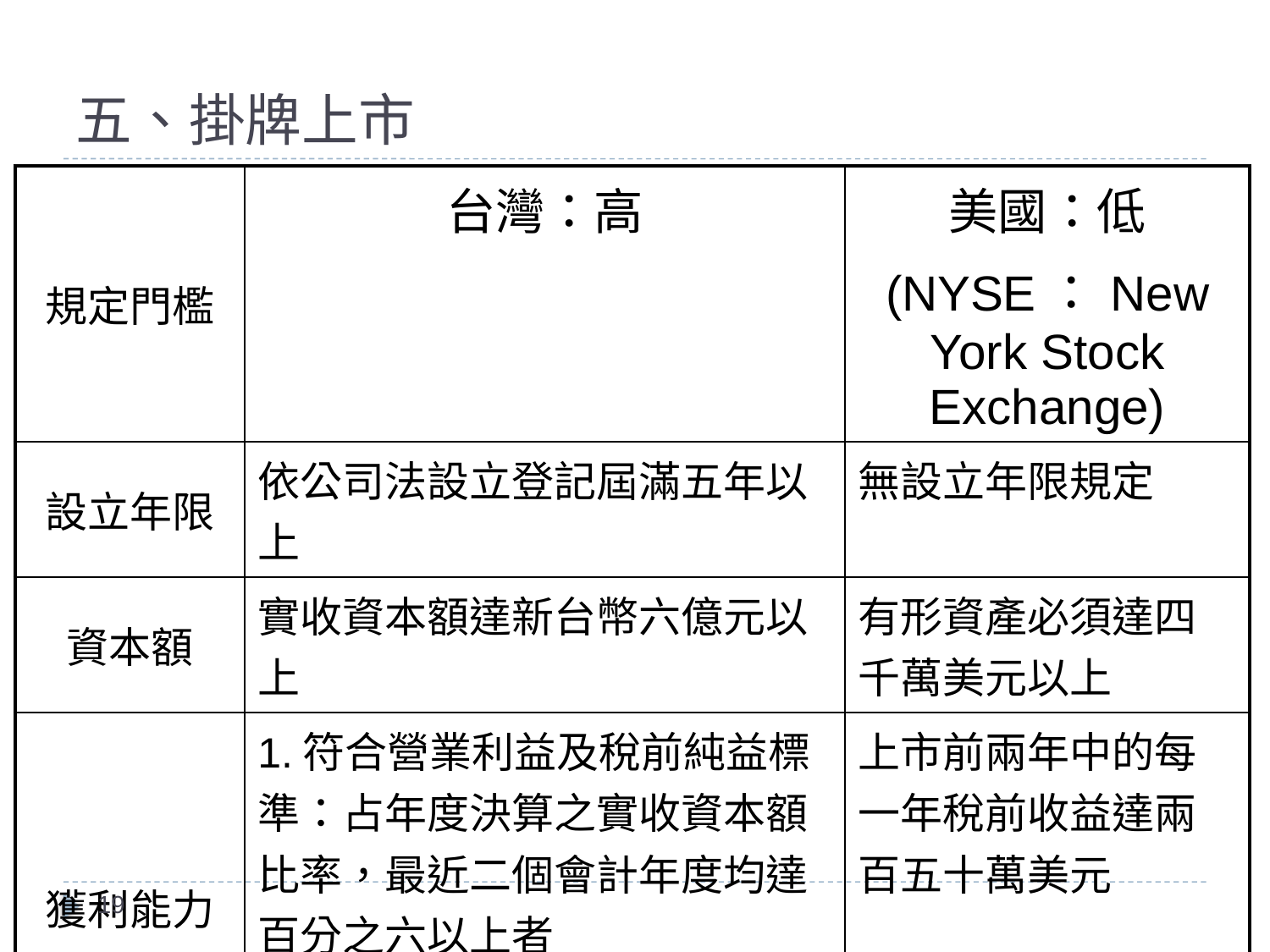

# 五、掛牌上市
| 規定門檻 | 台灣：高 | 美國：低 (NYSE：New York Stock Exchange) |
| --- | --- | --- |
| 設立年限 | 依公司法設立登記屆滿五年以上 | 無設立年限規定 |
| 資本額 | 實收資本額達新台幣六億元以上 | 有形資產必須達四千萬美元以上 |
| 獲利能力 | 1.符合營業利益及稅前純益標準：占年度決算之實收資本額比率，最近二個會計年度均達百分之六以上者 2.上市前一個會計年度決算必須無累計虧損 | 上市前兩年中的每一年稅前收益達兩百五十萬美元 |
19